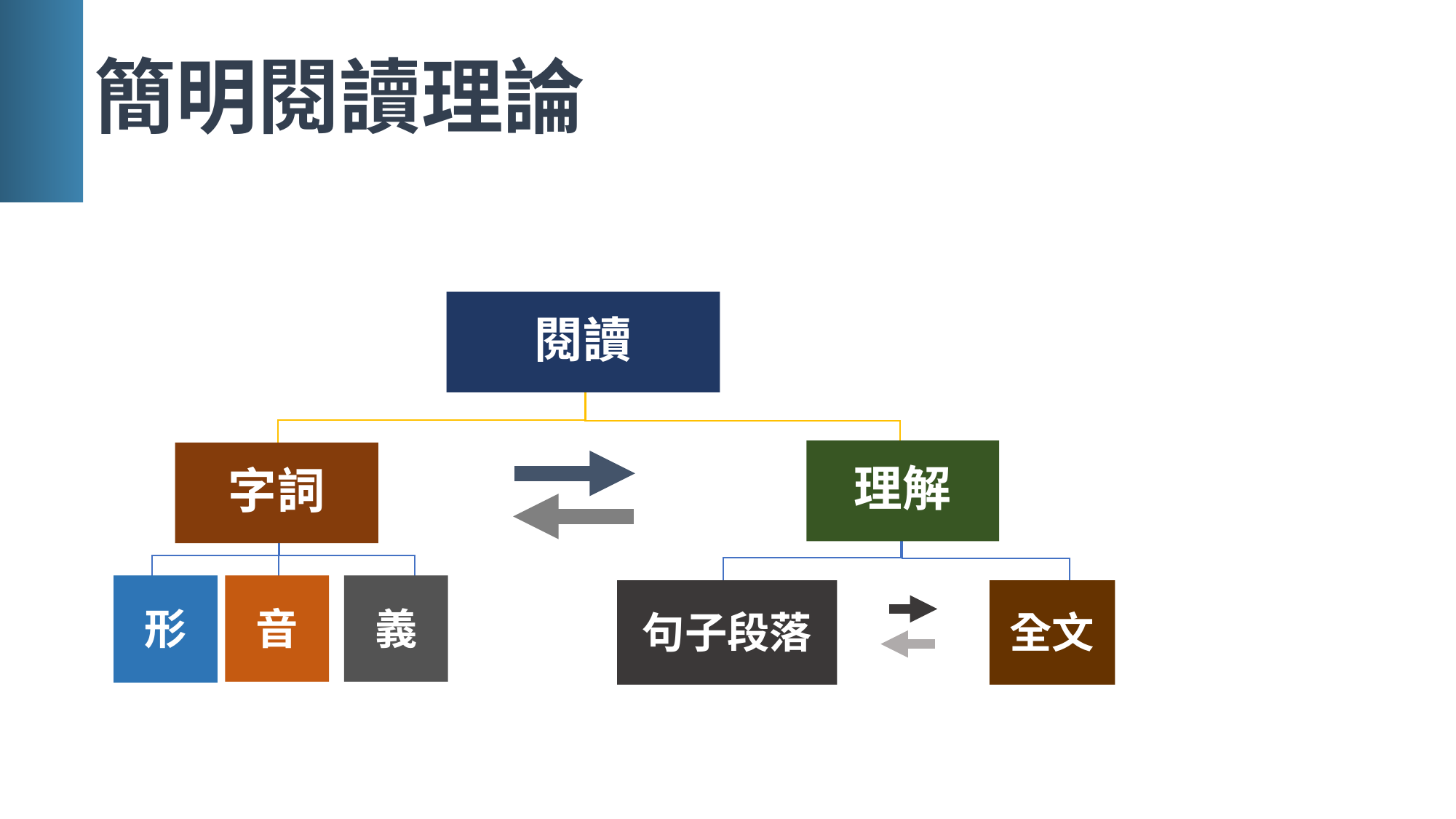

# 簡明閱讀理論

閱讀

理解
字詞

形
音
義
句子段落
全文